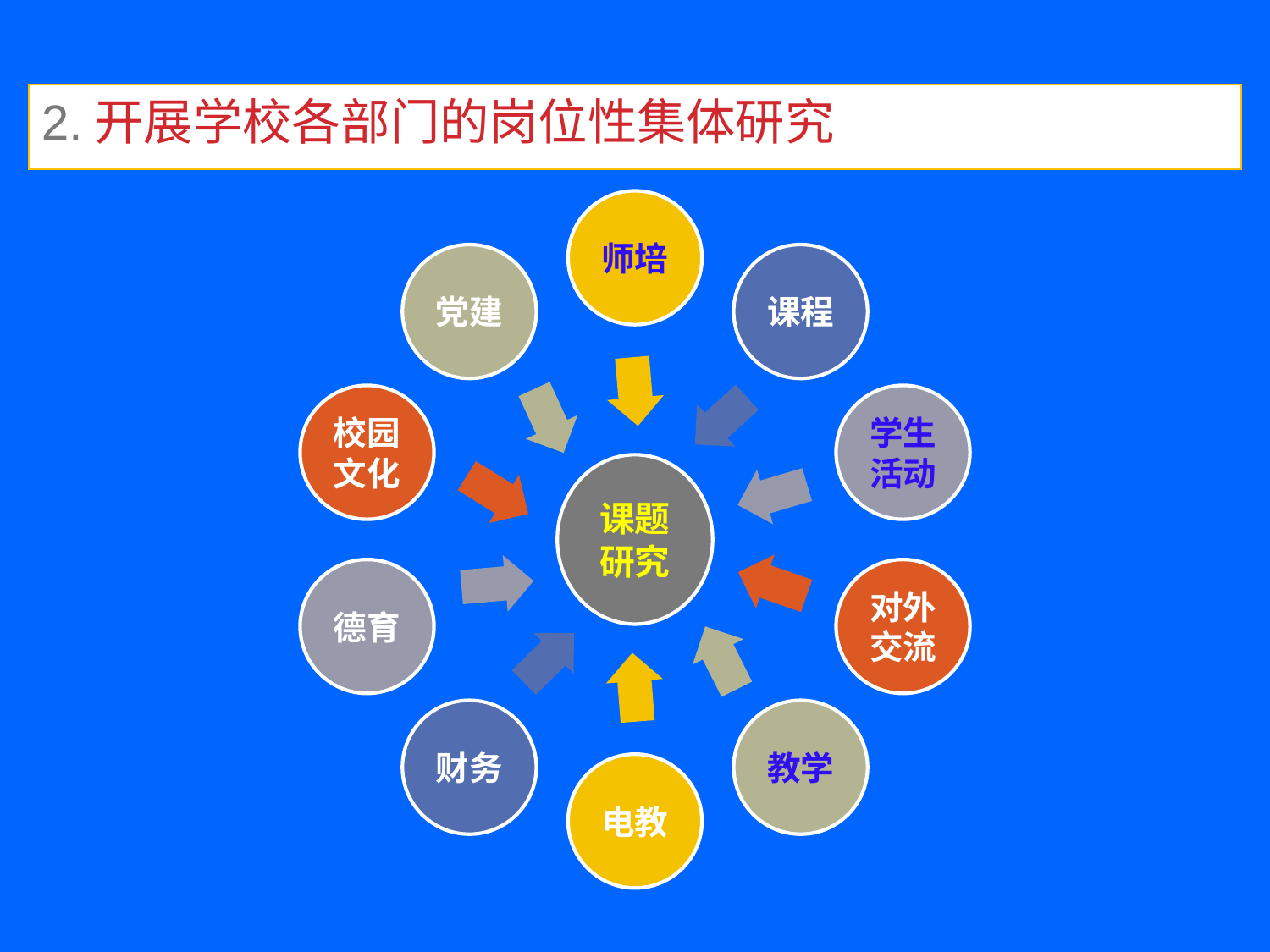

2.开展学校各部门的岗位性集体研究
课题研究

师培

课程

学生活动

对外交流

教学

电教

财务

德育

校园文化

党建